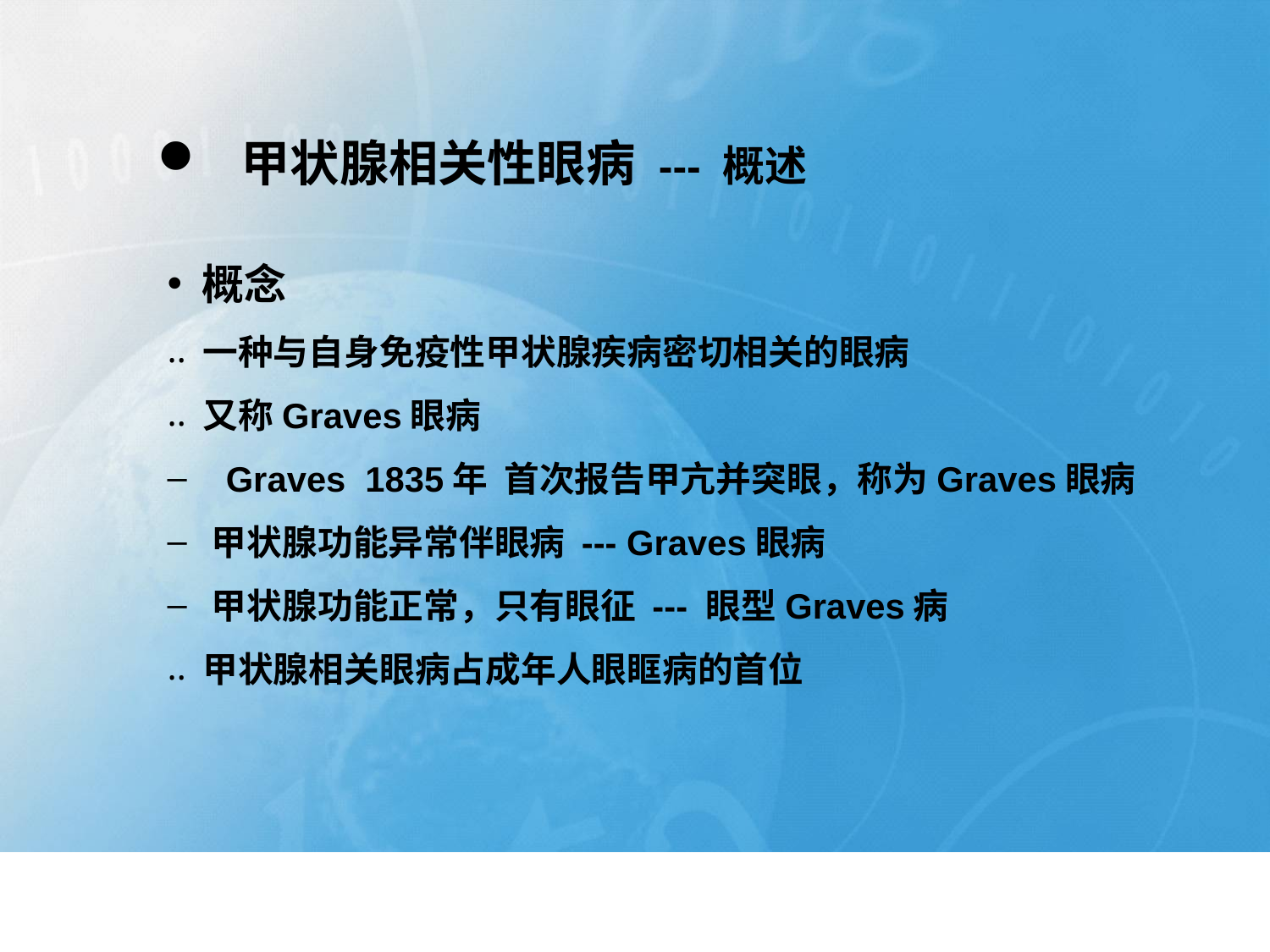

甲状腺相关性眼病 --- 概述
 概念
 一种与自身免疫性甲状腺疾病密切相关的眼病
 又称Graves眼病
    Graves  1835年  首次报告甲亢并突眼，称为Graves眼病
  甲状腺功能异常伴眼病 --- Graves眼病
  甲状腺功能正常，只有眼征 --- 眼型Graves病
 甲状腺相关眼病占成年人眼眶病的首位